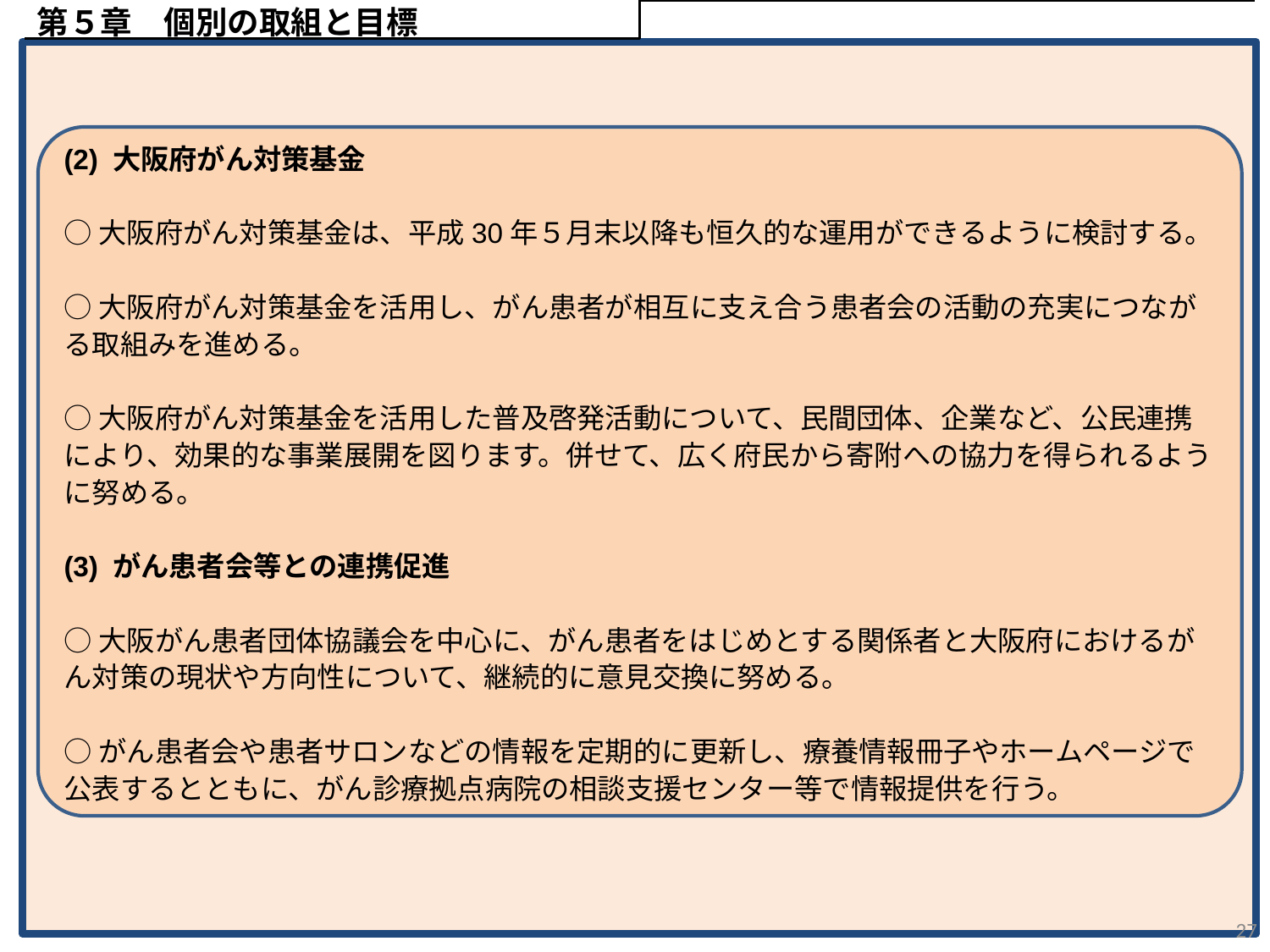

第５章　個別の取組と目標

(2) 大阪府がん対策基金

○大阪府がん対策基金は、平成30年５月末以降も恒久的な運用ができるように検討する。

○大阪府がん対策基金を活用し、がん患者が相互に支え合う患者会の活動の充実につながる取組みを進める。

○大阪府がん対策基金を活用した普及啓発活動について、民間団体、企業など、公民連携により、効果的な事業展開を図ります。併せて、広く府民から寄附への協力を得られるように努める。

(3) がん患者会等との連携促進

○大阪がん患者団体協議会を中心に、がん患者をはじめとする関係者と大阪府におけるがん対策の現状や方向性について、継続的に意見交換に努める。

○がん患者会や患者サロンなどの情報を定期的に更新し、療養情報冊子やホームページで公表するとともに、がん診療拠点病院の相談支援センター等で情報提供を行う。

27